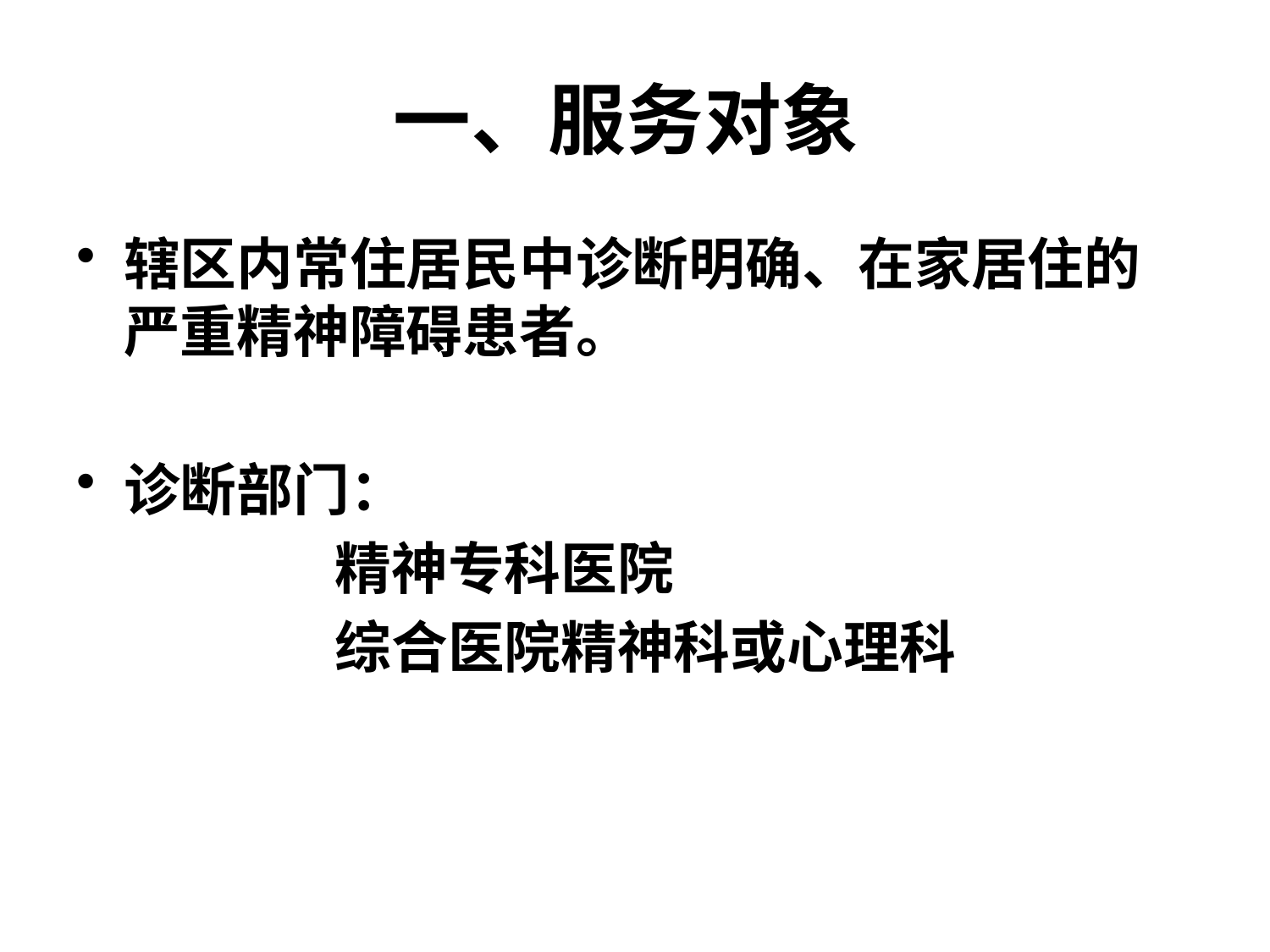

# 一、服务对象
辖区内常住居民中诊断明确、在家居住的严重精神障碍患者。

诊断部门：
                   精神专科医院
                   综合医院精神科或心理科